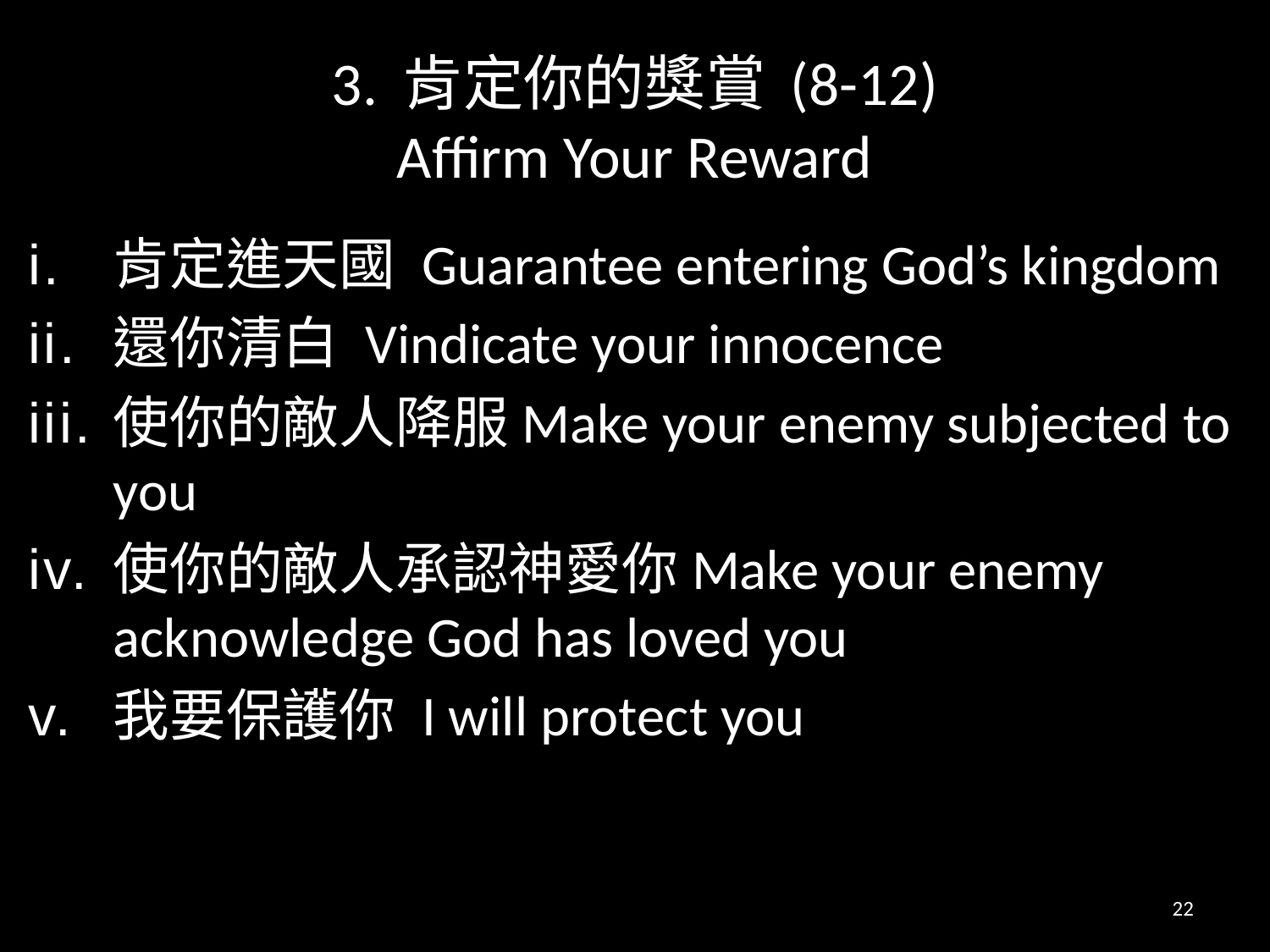

# 3. 肯定你的獎賞 (8-12) Affirm Your Reward
肯定進天國 Guarantee entering God’s kingdom
還你清白 Vindicate your innocence
使你的敵人降服Make your enemy subjected to you
使你的敵人承認神愛你Make your enemy acknowledge God has loved you
我要保護你 I will protect you
22